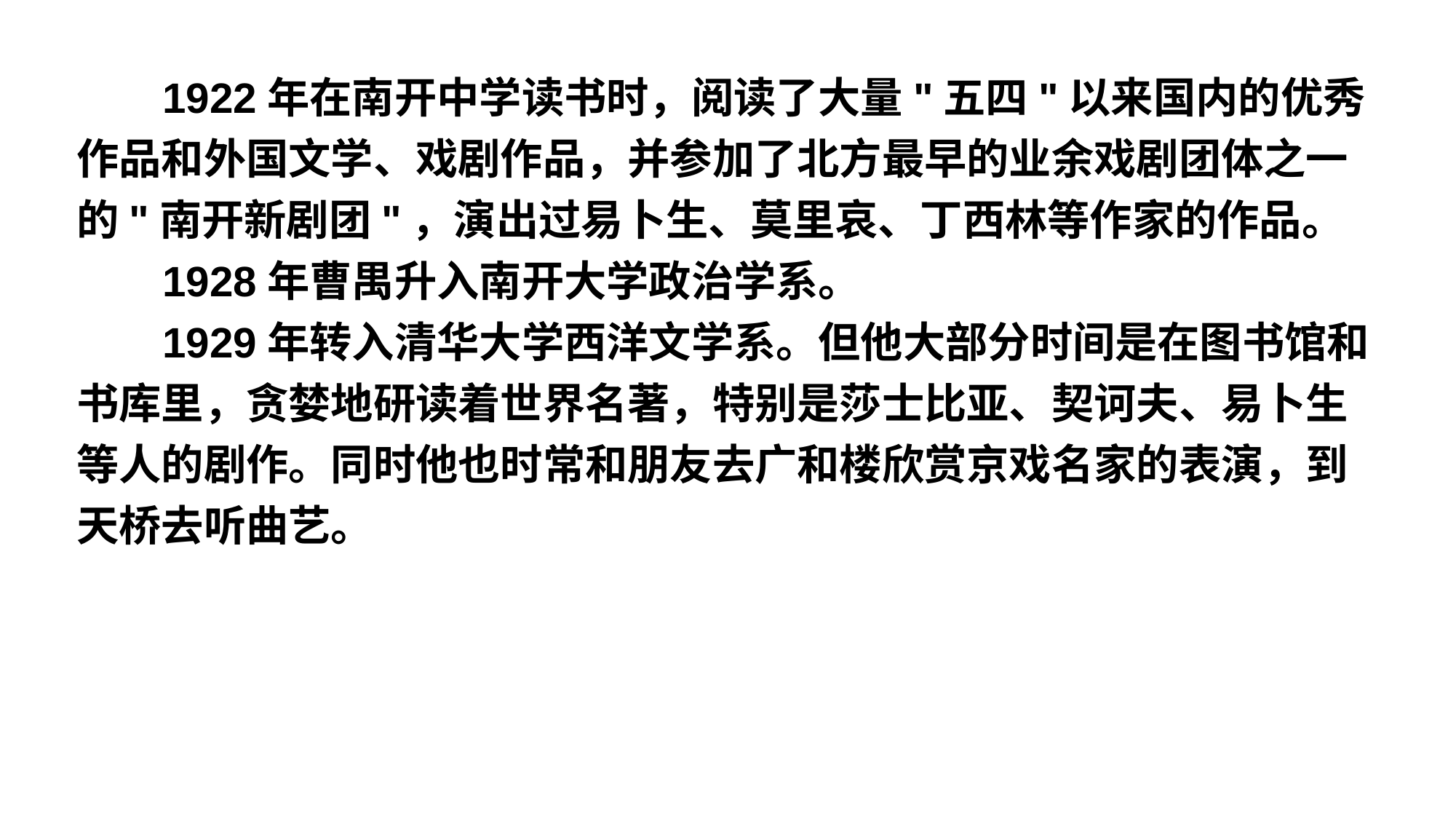

1922年在南开中学读书时，阅读了大量"五四"以来国内的优秀作品和外国文学、戏剧作品，并参加了北方最早的业余戏剧团体之一的"南开新剧团"，演出过易卜生、莫里哀、丁西林等作家的作品。
1928年曹禺升入南开大学政治学系。
1929年转入清华大学西洋文学系。但他大部分时间是在图书馆和书库里，贪婪地研读着世界名著，特别是莎士比亚、契诃夫、易卜生等人的剧作。同时他也时常和朋友去广和楼欣赏京戏名家的表演，到天桥去听曲艺。